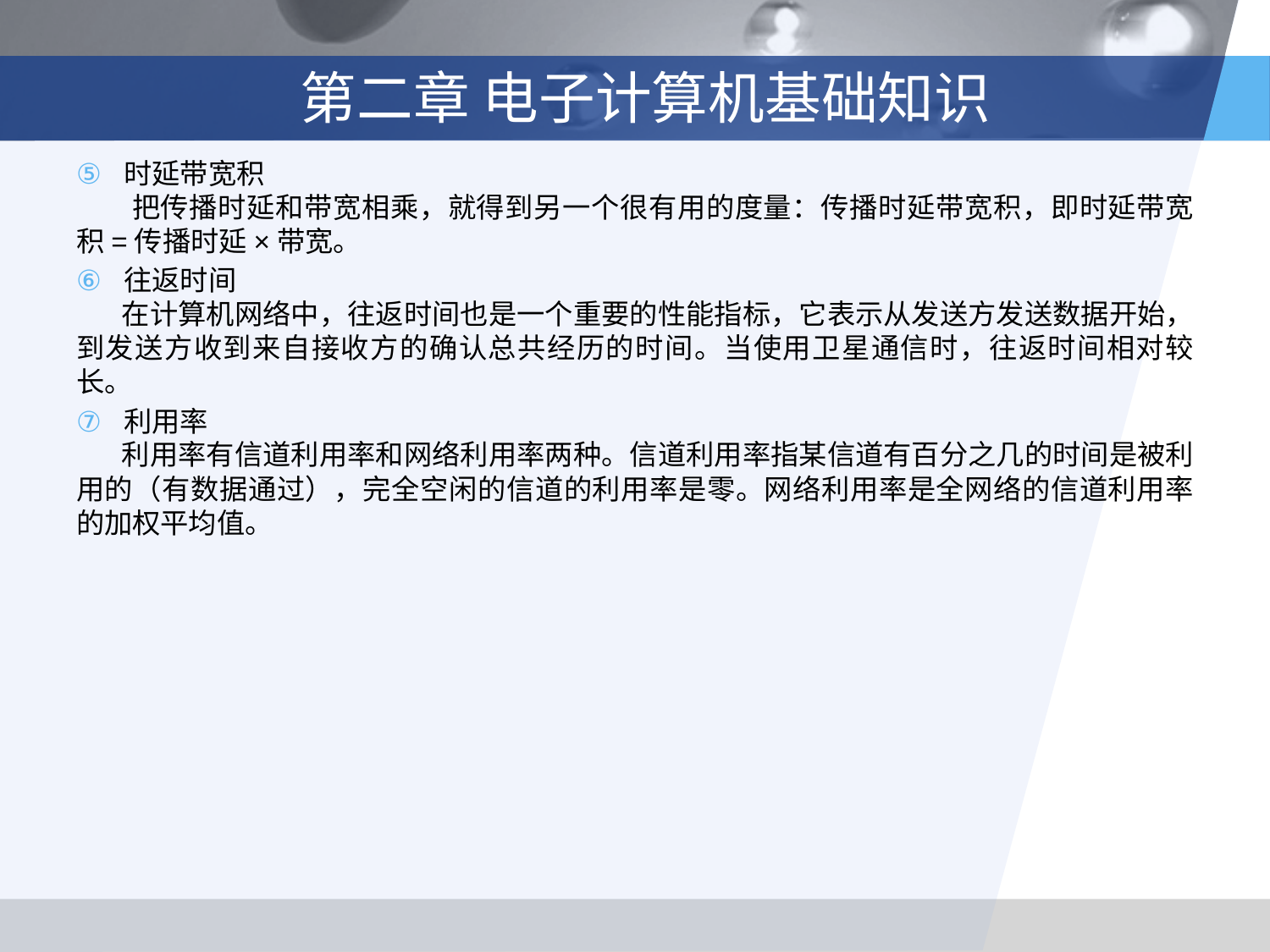

# 第二章 电子计算机基础知识
时延带宽积
       把传播时延和带宽相乘，就得到另一个很有用的度量：传播时延带宽积，即时延带宽积=传播时延×带宽。
往返时间
      在计算机网络中，往返时间也是一个重要的性能指标，它表示从发送方发送数据开始，到发送方收到来自接收方的确认总共经历的时间。当使用卫星通信时，往返时间相对较长。
利用率
      利用率有信道利用率和网络利用率两种。信道利用率指某信道有百分之几的时间是被利用的（有数据通过），完全空闲的信道的利用率是零。网络利用率是全网络的信道利用率的加权平均值。